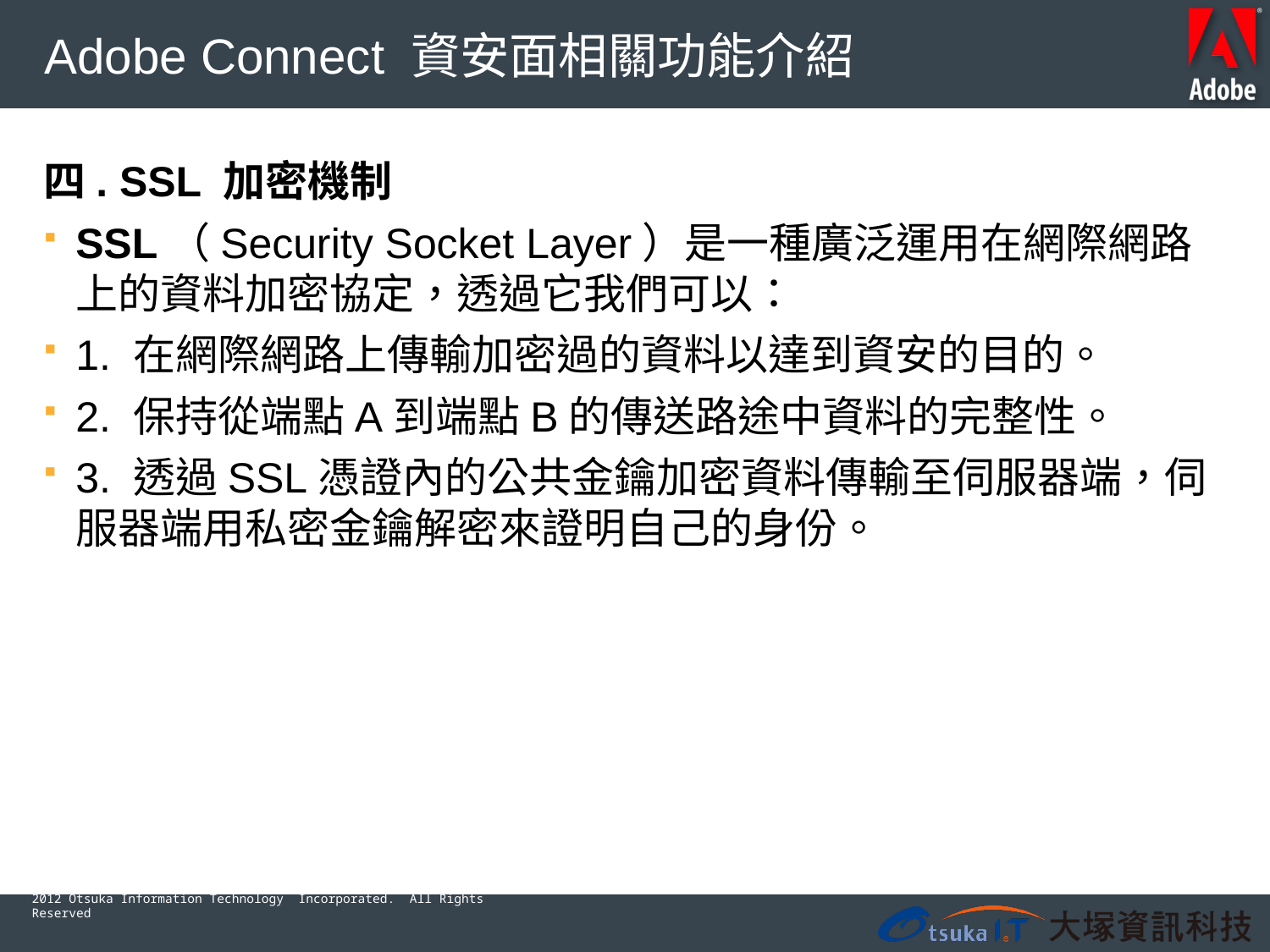

# Adobe Connect 資安面相關功能介紹
四. SSL 加密機制
SSL（Security Socket Layer）是一種廣泛運用在網際網路上的資料加密協定，透過它我們可以：
1. 在網際網路上傳輸加密過的資料以達到資安的目的。
2. 保持從端點A到端點B的傳送路途中資料的完整性。
3. 透過SSL憑證內的公共金鑰加密資料傳輸至伺服器端，伺服器端用私密金鑰解密來證明自己的身份。